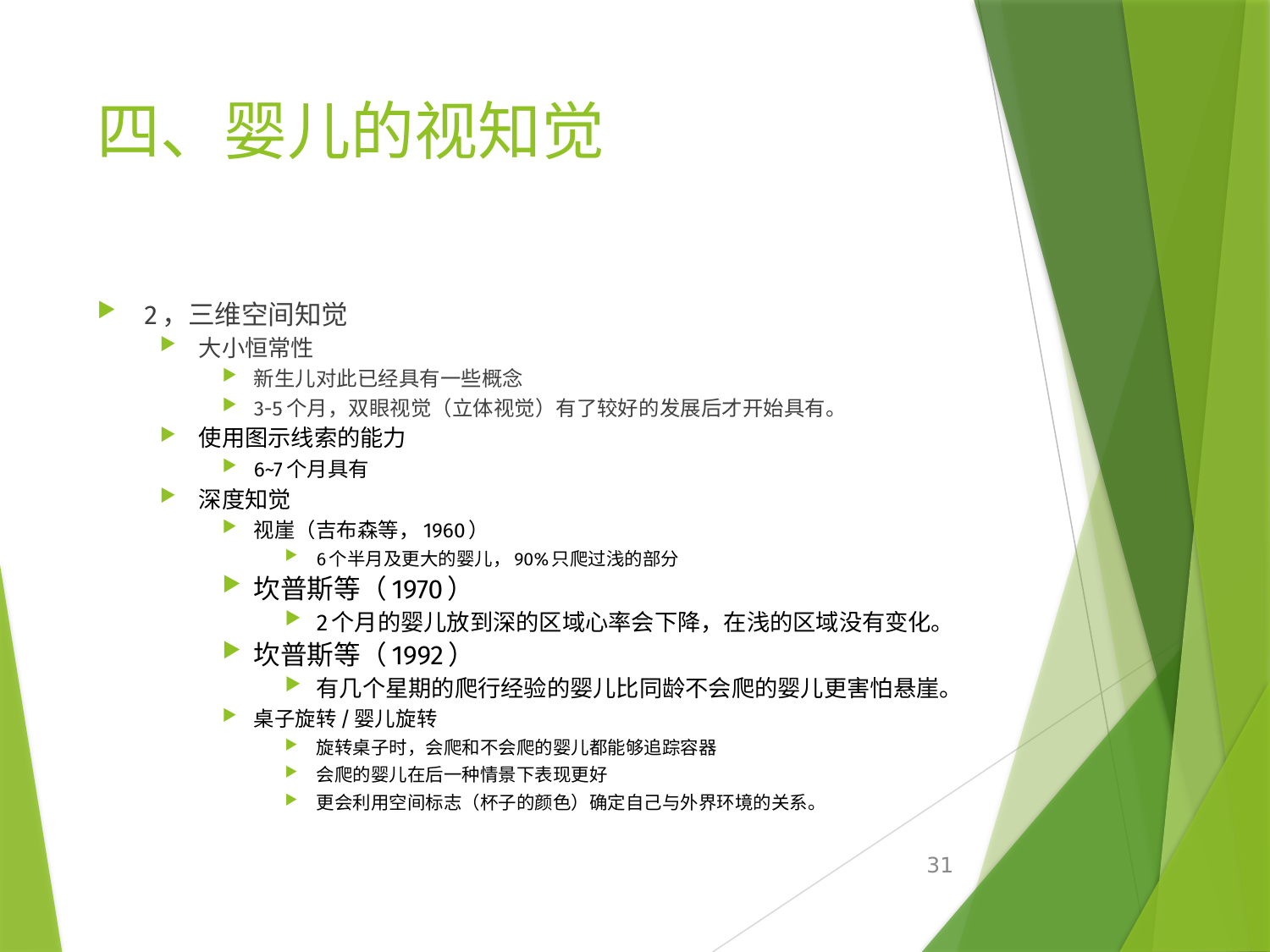

# 四、婴儿的视知觉
2，三维空间知觉
大小恒常性
新生儿对此已经具有一些概念
3-5个月，双眼视觉（立体视觉）有了较好的发展后才开始具有。
使用图示线索的能力
6~7个月具有
深度知觉
视崖（吉布森等，1960）
6个半月及更大的婴儿，90%只爬过浅的部分
坎普斯等（1970）
2个月的婴儿放到深的区域心率会下降，在浅的区域没有变化。
坎普斯等（1992）
有几个星期的爬行经验的婴儿比同龄不会爬的婴儿更害怕悬崖。
桌子旋转/婴儿旋转
旋转桌子时，会爬和不会爬的婴儿都能够追踪容器
会爬的婴儿在后一种情景下表现更好
更会利用空间标志（杯子的颜色）确定自己与外界环境的关系。
31